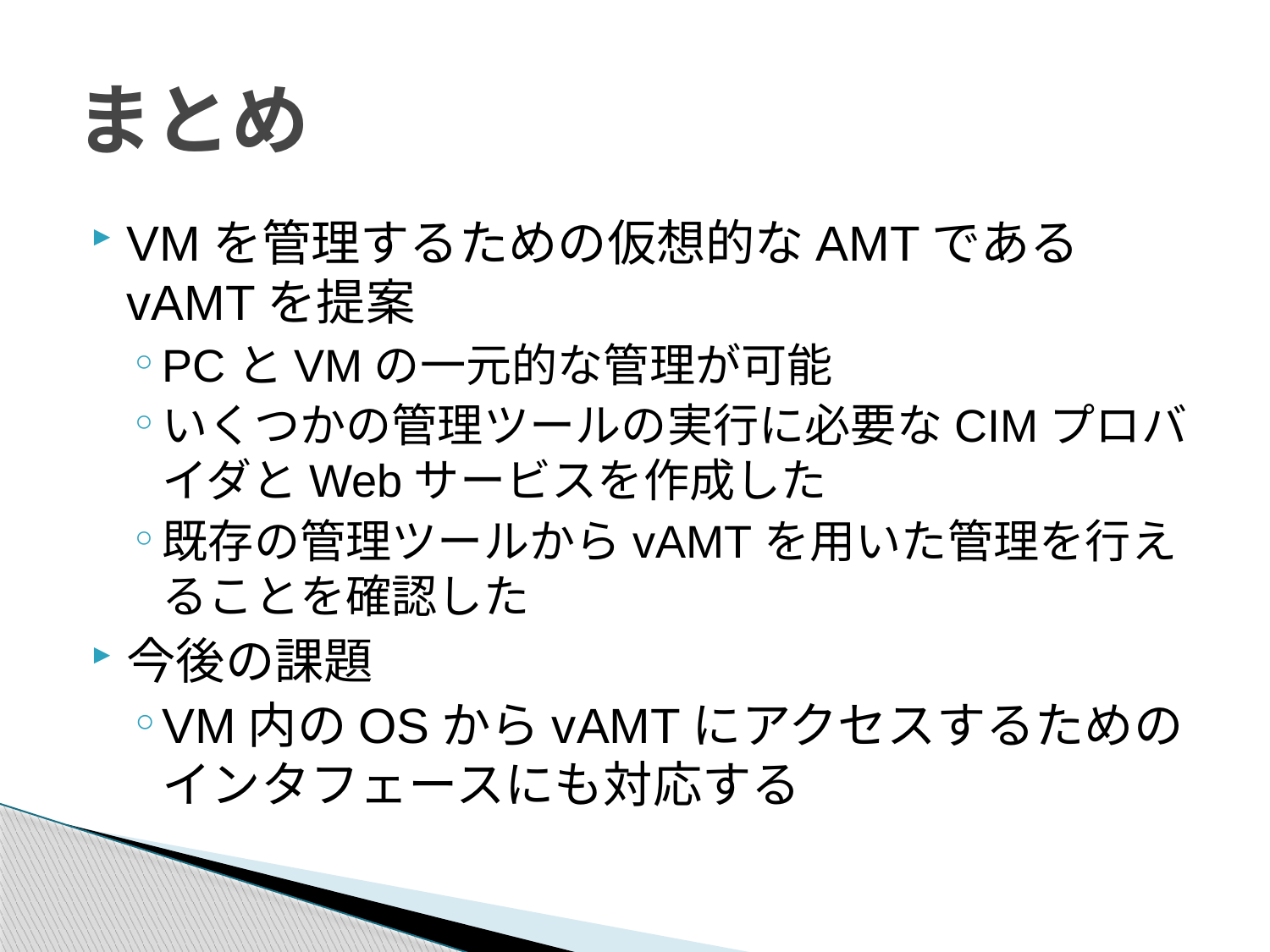

# まとめ
VMを管理するための仮想的なAMTであるvAMTを提案
PCとVMの一元的な管理が可能
いくつかの管理ツールの実行に必要なCIMプロバイダとWebサービスを作成した
既存の管理ツールからvAMTを用いた管理を行えることを確認した
今後の課題
VM内のOSからvAMTにアクセスするためのインタフェースにも対応する